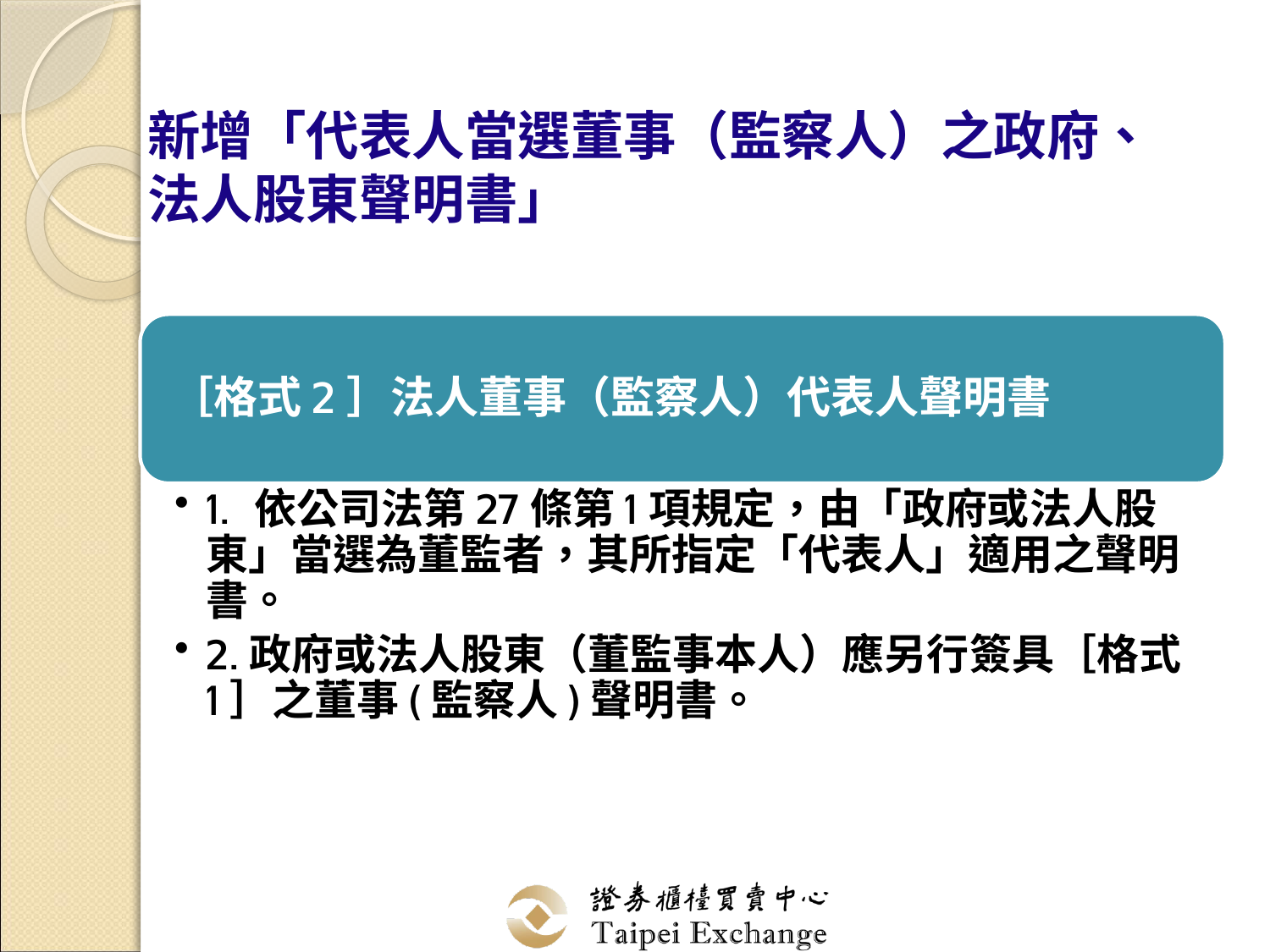

新增「代表人當選董事（監察人）之政府、法人股東聲明書」

［格式2］法人董事（監察人）代表人聲明書
1. 依公司法第27條第1項規定，由「政府或法人股東」當選為董監者，其所指定「代表人」適用之聲明書。
2.政府或法人股東（董監事本人）應另行簽具［格式1］之董事(監察人)聲明書。

4